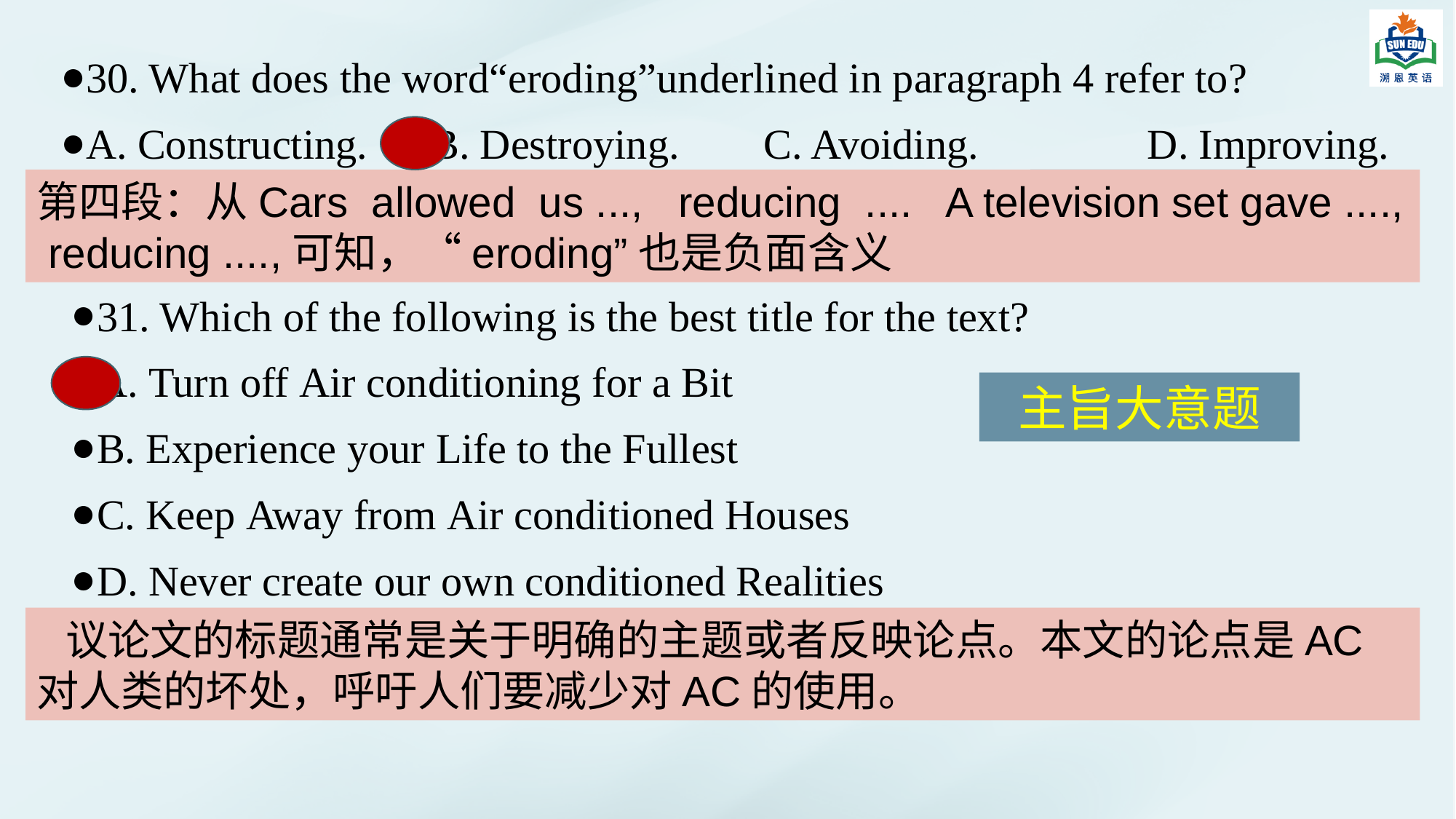

30. What does the word“eroding”underlined in paragraph 4 refer to?
A. Constructing.      B. Destroying.        C. Avoiding.                D. Improving.

第四段：从Cars  allowed  us ...,   reducing  ....   A television set gave ....,  reducing ....,可知，“eroding”也是负面含义
词义猜测题
31. Which of the following is the best title for the text?
A. Turn off Air conditioning for a Bit
B. Experience your Life to the Fullest
C. Keep Away from Air conditioned Houses
D. Never create our own conditioned Realities

主旨大意题
  议论文的标题通常是关于明确的主题或者反映论点。本文的论点是AC对人类的坏处，呼吁人们要减少对AC的使用。